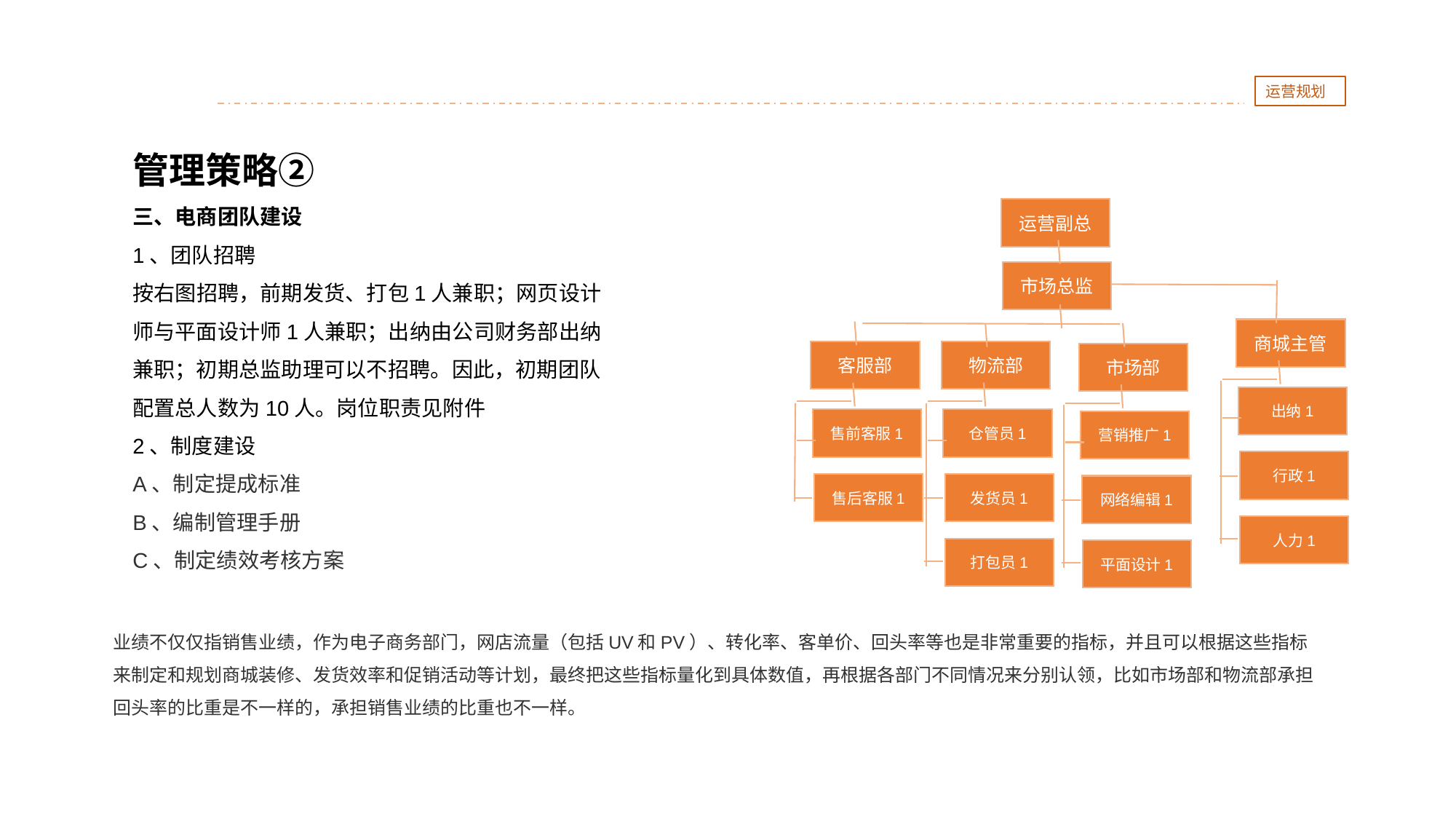

运营规划
管理策略②
三、电商团队建设
1、团队招聘
按右图招聘，前期发货、打包1人兼职；网页设计师与平面设计师1人兼职；出纳由公司财务部出纳兼职；初期总监助理可以不招聘。因此，初期团队配置总人数为10人。岗位职责见附件
2、制度建设
A、制定提成标准
B、编制管理手册
C、制定绩效考核方案

运营副总
市场总监
商城主管
客服部
物流部
市场部
出纳1
售前客服1
仓管员1
营销推广1
行政1
售后客服1
发货员1
网络编辑1
人力1
打包员1
平面设计1
业绩不仅仅指销售业绩，作为电子商务部门，网店流量（包括UV和PV）、转化率、客单价、回头率等也是非常重要的指标，并且可以根据这些指标来制定和规划商城装修、发货效率和促销活动等计划，最终把这些指标量化到具体数值，再根据各部门不同情况来分别认领，比如市场部和物流部承担回头率的比重是不一样的，承担销售业绩的比重也不一样。